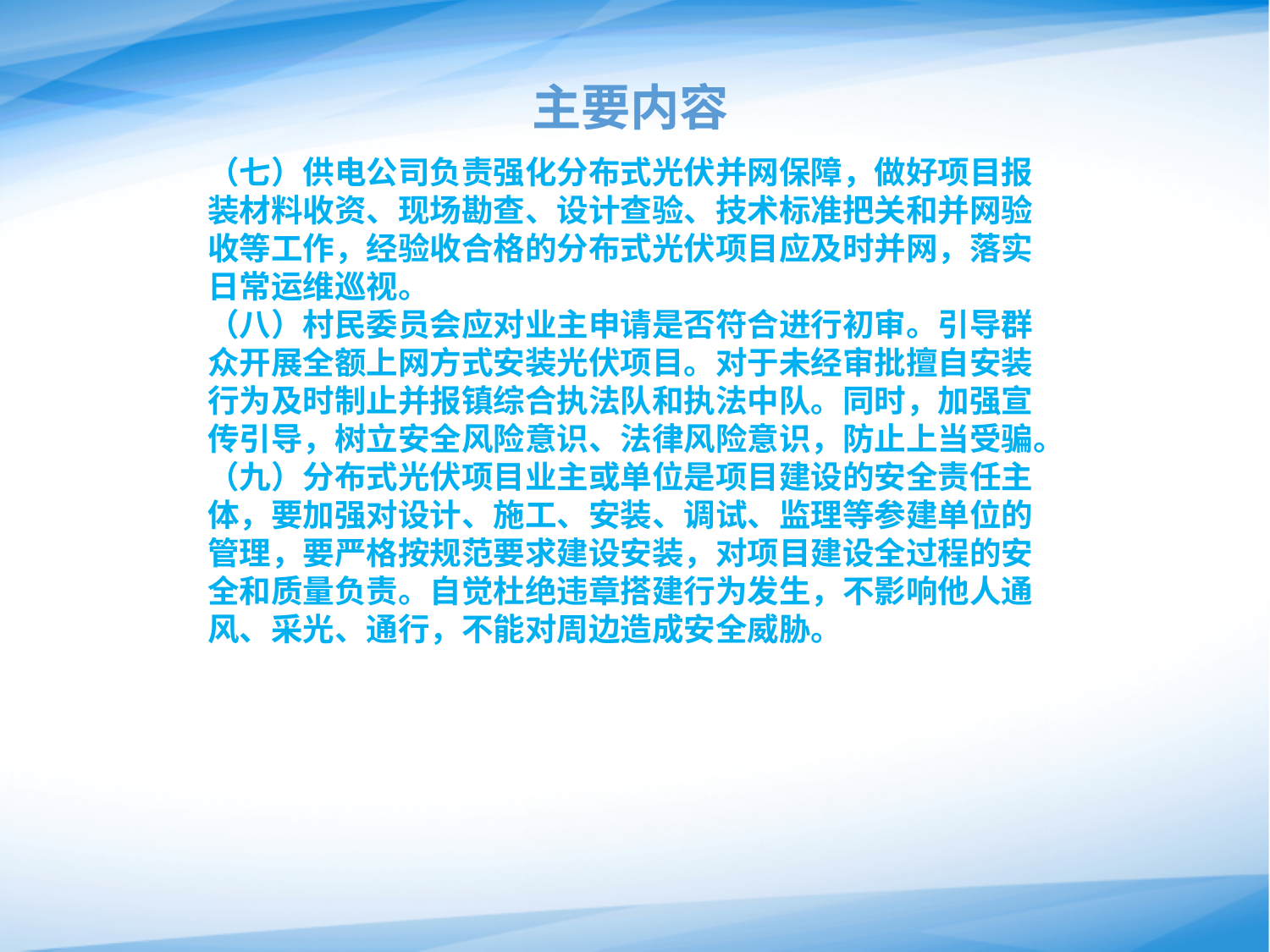

# 主要内容
（七）供电公司负责强化分布式光伏并网保障，做好项目报装材料收资、现场勘查、设计查验、技术标准把关和并网验收等工作，经验收合格的分布式光伏项目应及时并网，落实日常运维巡视。
（八）村民委员会应对业主申请是否符合进行初审。引导群众开展全额上网方式安装光伏项目。对于未经审批擅自安装行为及时制止并报镇综合执法队和执法中队。同时，加强宣传引导，树立安全风险意识、法律风险意识，防止上当受骗。
（九）分布式光伏项目业主或单位是项目建设的安全责任主体，要加强对设计、施工、安装、调试、监理等参建单位的管理，要严格按规范要求建设安装，对项目建设全过程的安全和质量负责。自觉杜绝违章搭建行为发生，不影响他人通风、采光、通行，不能对周边造成安全威胁。